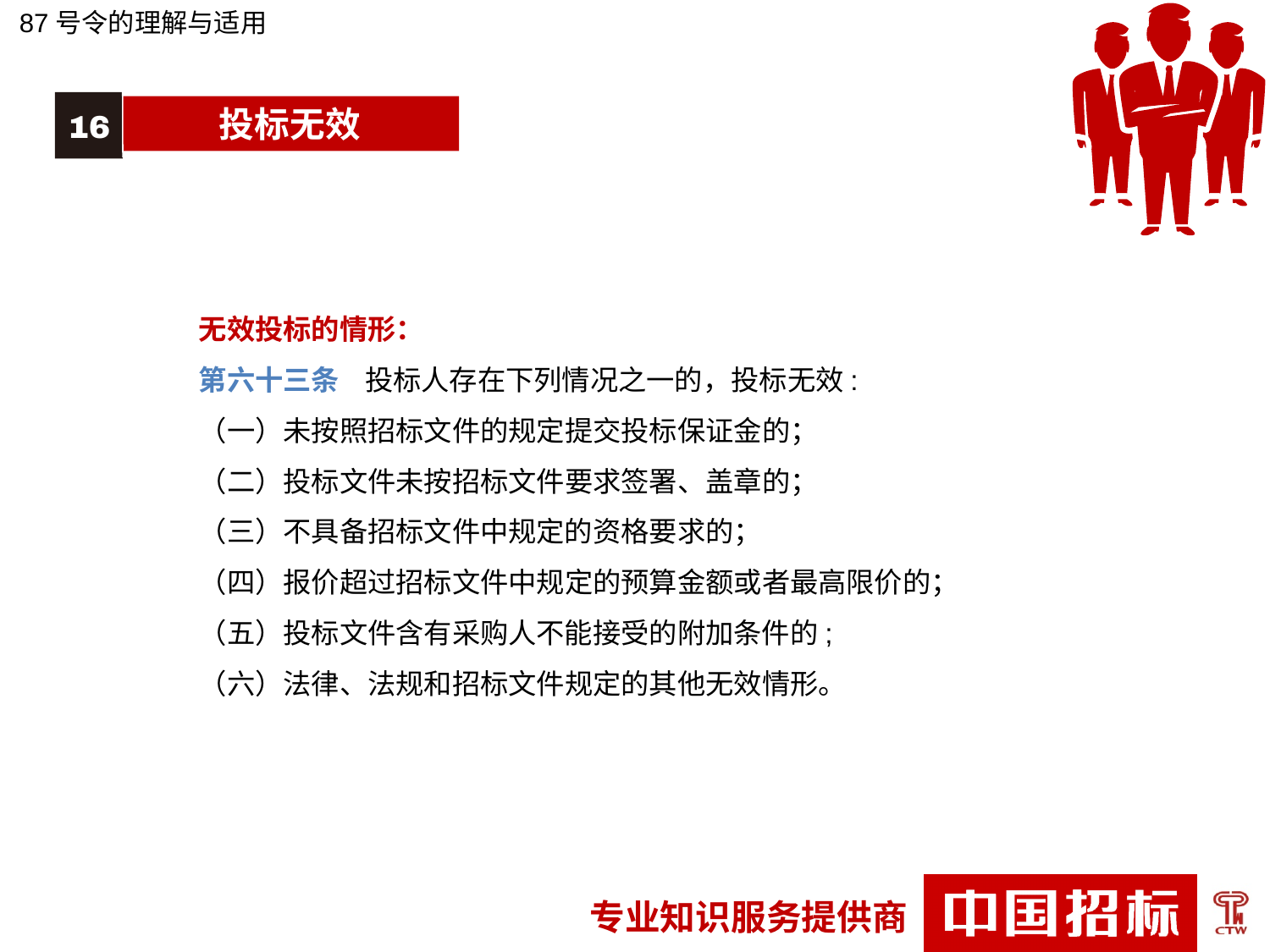

87号令的理解与适用

16
投标无效
无效投标的情形：
第六十三条    投标人存在下列情况之一的，投标无效:
（一）未按照招标文件的规定提交投标保证金的；
（二）投标文件未按招标文件要求签署、盖章的；
（三）不具备招标文件中规定的资格要求的；
（四）报价超过招标文件中规定的预算金额或者最高限价的；
（五）投标文件含有采购人不能接受的附加条件的;
（六）法律、法规和招标文件规定的其他无效情形。